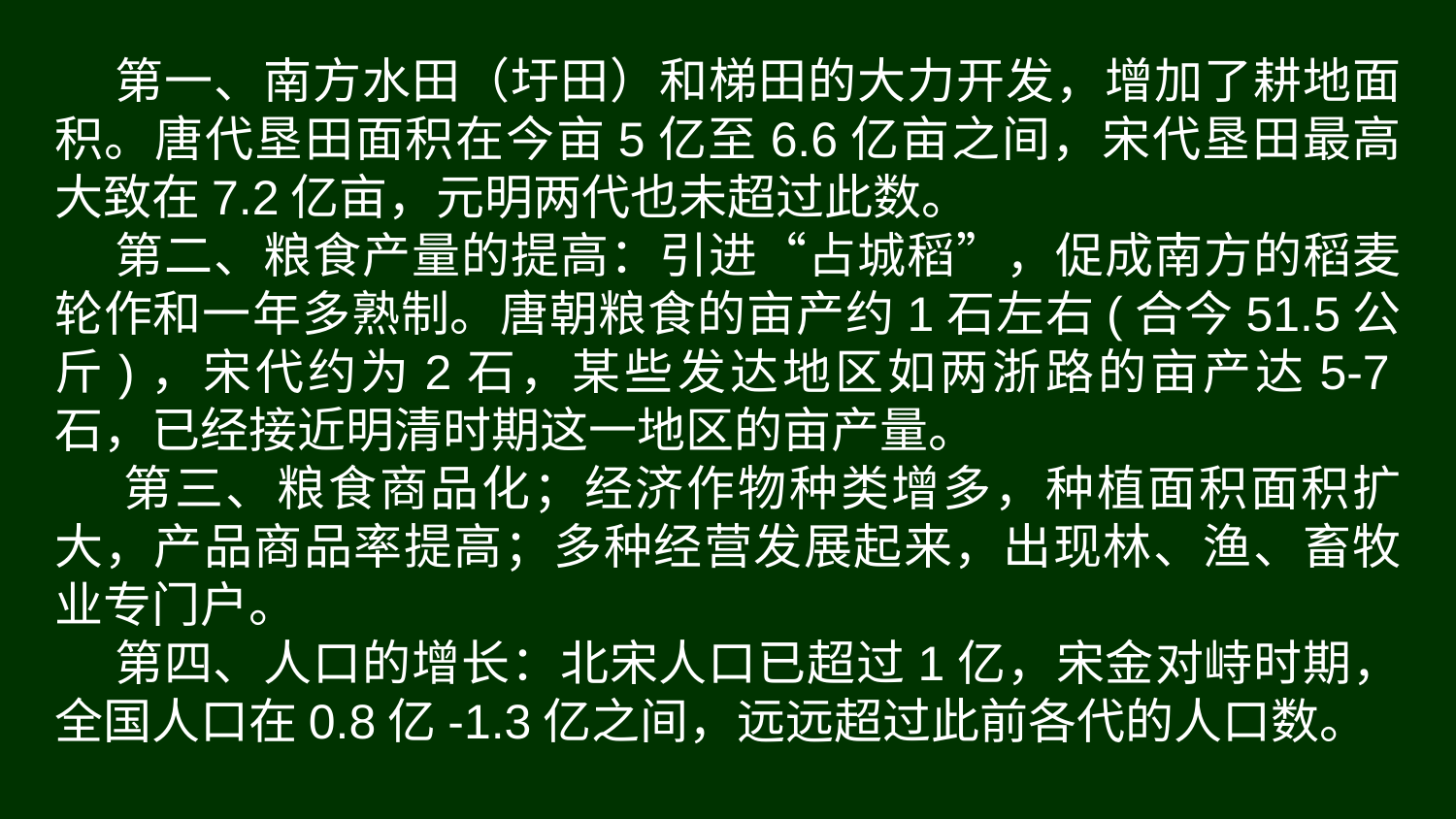

第一、南方水田（圩田）和梯田的大力开发，增加了耕地面积。唐代垦田面积在今亩5亿至6.6亿亩之间，宋代垦田最高大致在7.2亿亩，元明两代也未超过此数。
    第二、粮食产量的提高：引进“占城稻”，促成南方的稻麦轮作和一年多熟制。唐朝粮食的亩产约1石左右(合今51.5公斤)，宋代约为2石，某些发达地区如两浙路的亩产达5-7石，已经接近明清时期这一地区的亩产量。
    第三、粮食商品化；经济作物种类增多，种植面积面积扩大，产品商品率提高；多种经营发展起来，出现林、渔、畜牧业专门户。
    第四、人口的增长：北宋人口已超过1亿，宋金对峙时期，全国人口在0.8亿-1.3亿之间，远远超过此前各代的人口数。